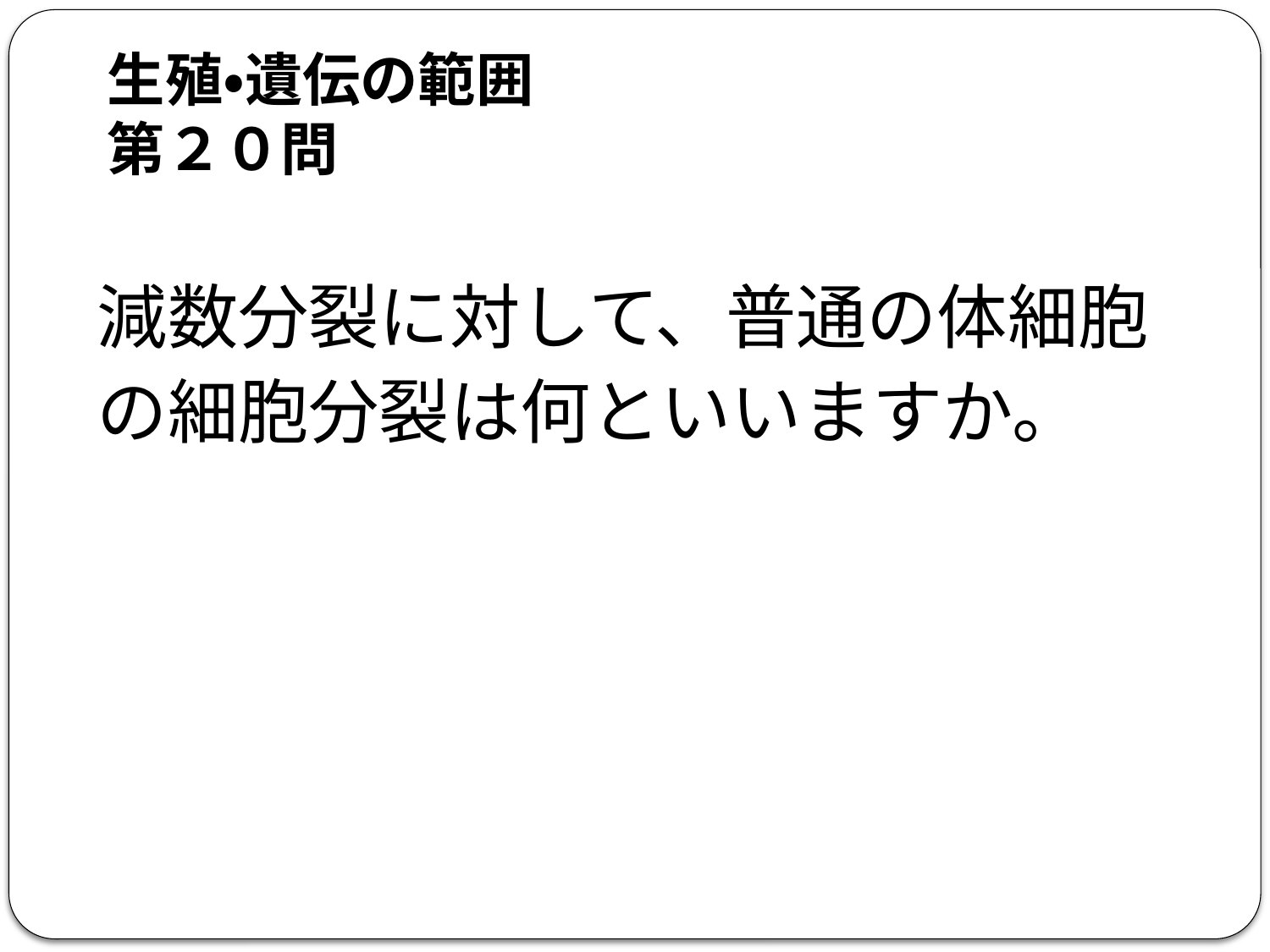

# 生殖・遺伝の範囲 第２０問
減数分裂に対して、普通の体細胞
の細胞分裂は何といいますか。